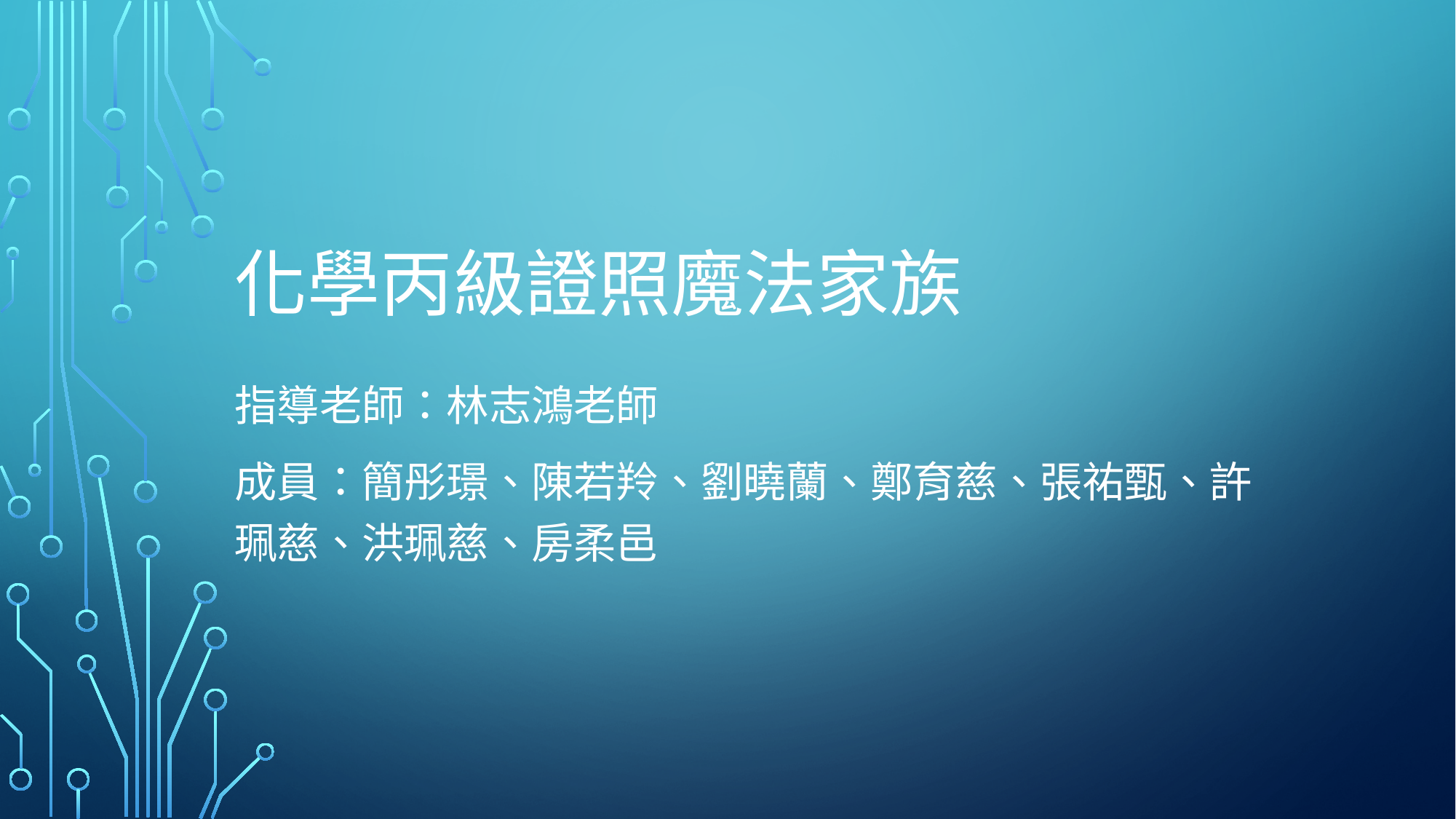

# 化學丙級證照魔法家族
指導老師：林志鴻老師
成員：簡彤璟、陳若羚、劉曉蘭、鄭育慈、張祐甄、許珮慈、洪珮慈、房柔邑